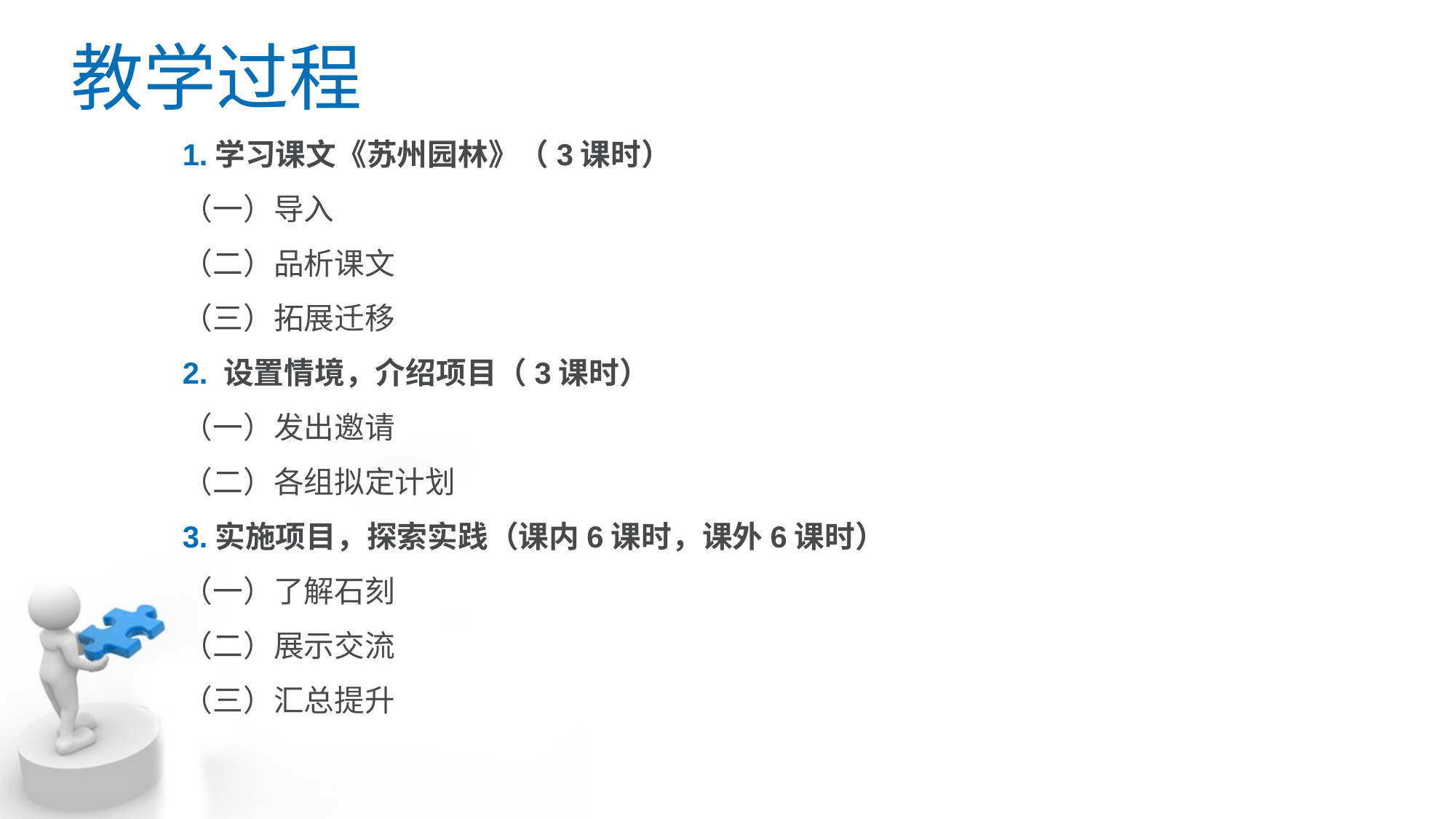

教学过程
1.学习课文《苏州园林》（3课时）
（一）导入
（二）品析课文
（三）拓展迁移
2. 设置情境，介绍项目（3课时）
（一）发出邀请
（二）各组拟定计划
3.实施项目，探索实践（课内6课时，课外6课时）
（一）了解石刻
（二）展示交流
（三）汇总提升